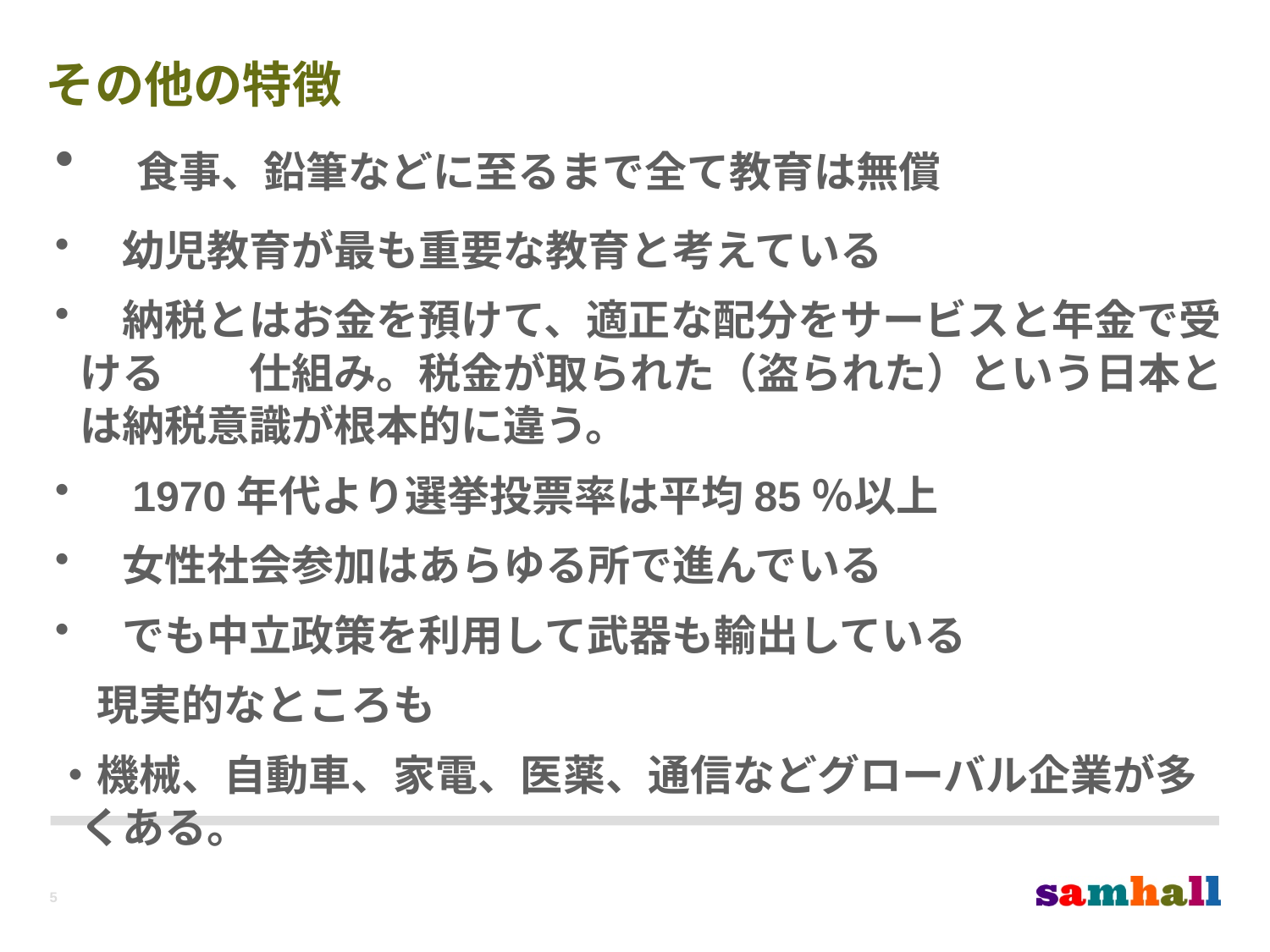

# その他の特徴
　食事、鉛筆などに至るまで全て教育は無償
　幼児教育が最も重要な教育と考えている
　納税とはお金を預けて、適正な配分をサービスと年金で受ける　　仕組み。税金が取られた（盗られた）という日本とは納税意識が根本的に違う。
　1970年代より選挙投票率は平均85％以上
　女性社会参加はあらゆる所で進んでいる
　でも中立政策を利用して武器も輸出している
　現実的なところも
・機械、自動車、家電、医薬、通信などグローバル企業が多くある。
5